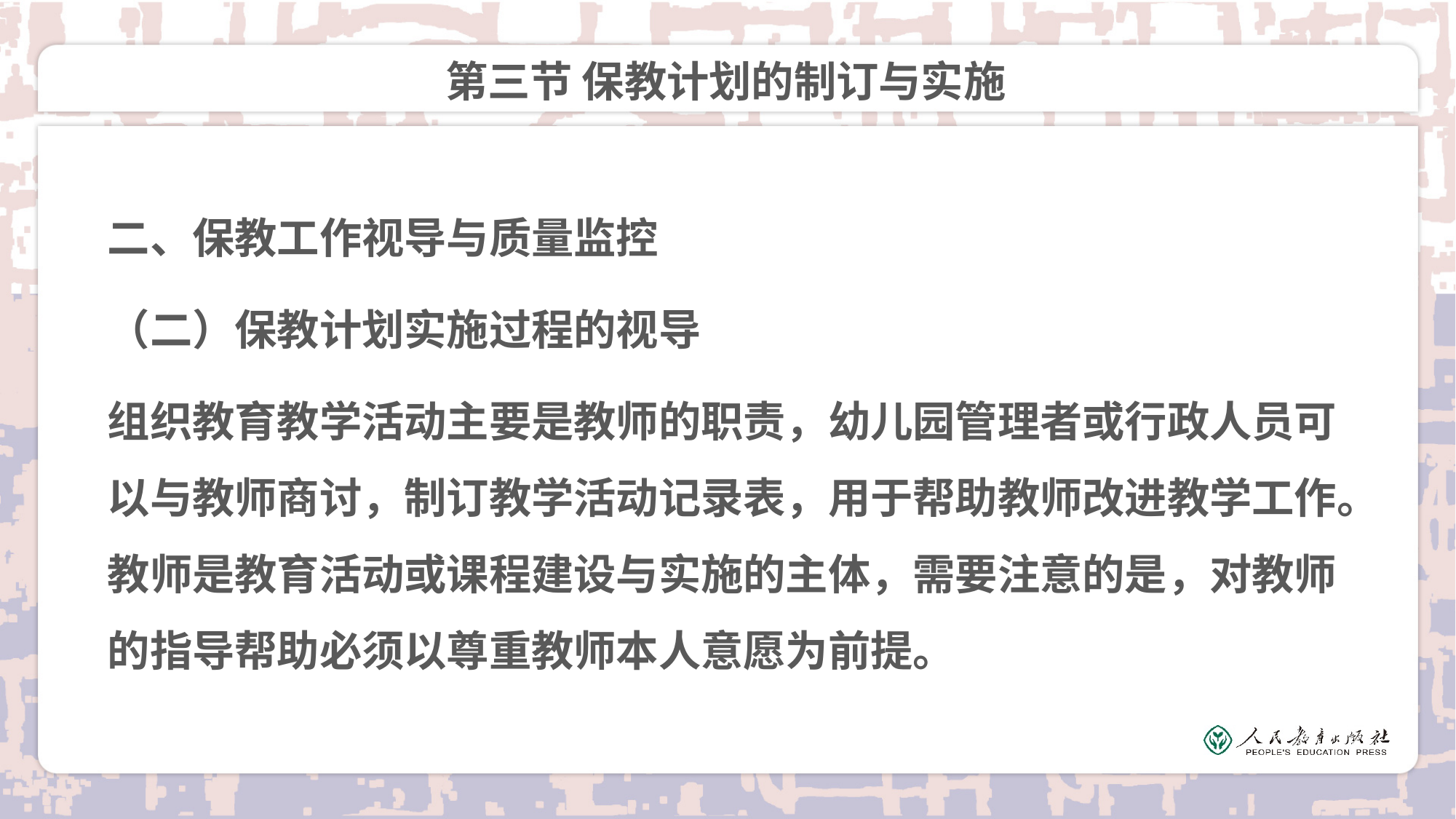

# 第三节 保教计划的制订与实施
二、保教工作视导与质量监控
（二）保教计划实施过程的视导
组织教育教学活动主要是教师的职责，幼儿园管理者或行政人员可以与教师商讨，制订教学活动记录表，用于帮助教师改进教学工作。教师是教育活动或课程建设与实施的主体，需要注意的是，对教师的指导帮助必须以尊重教师本人意愿为前提。